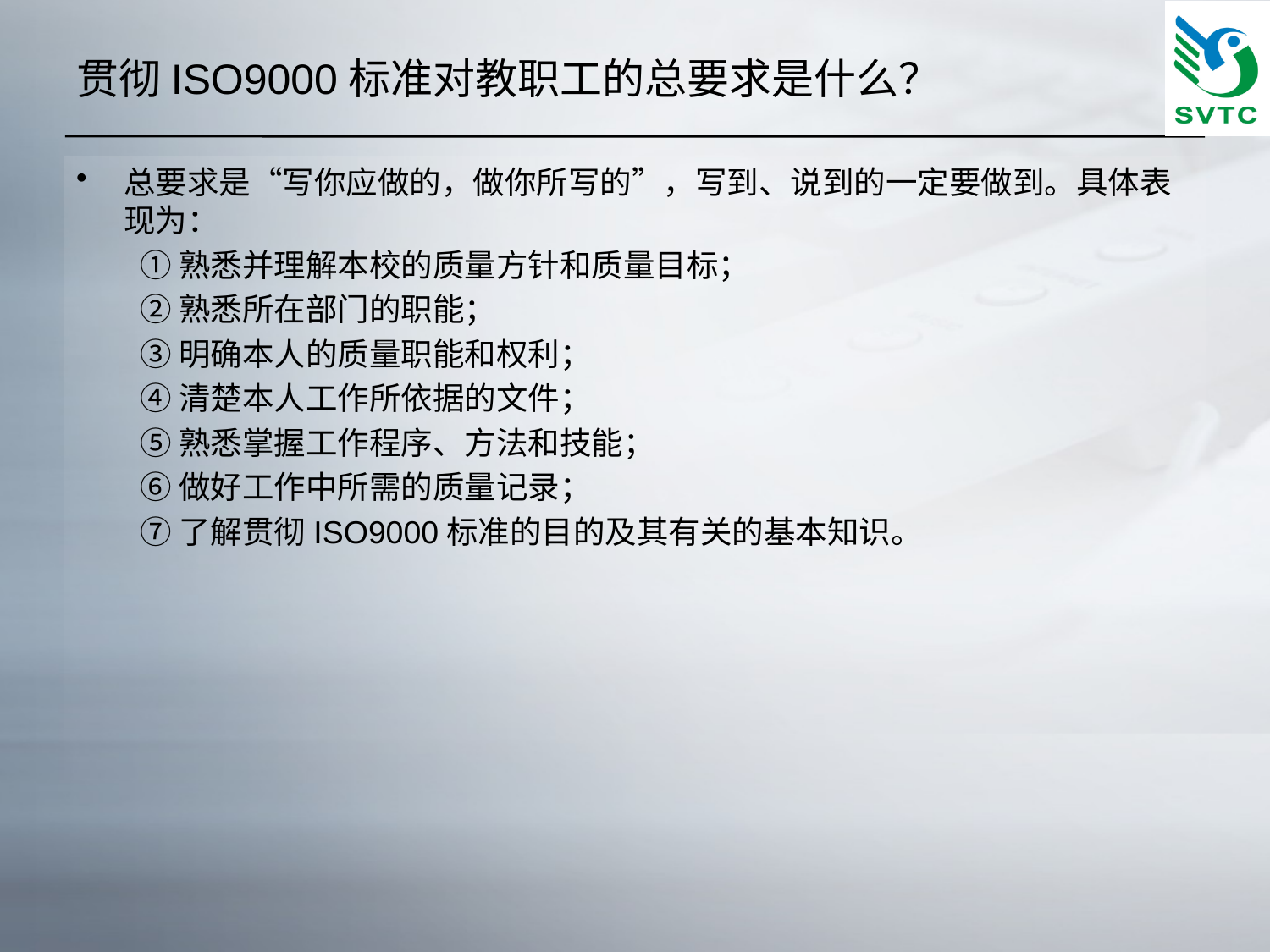

# 贯彻ISO9000标准对教职工的总要求是什么？
总要求是“写你应做的，做你所写的”，写到、说到的一定要做到。具体表现为：
①熟悉并理解本校的质量方针和质量目标；
②熟悉所在部门的职能；
③明确本人的质量职能和权利；
④清楚本人工作所依据的文件；
⑤熟悉掌握工作程序、方法和技能；
⑥做好工作中所需的质量记录；
⑦了解贯彻ISO9000标准的目的及其有关的基本知识。